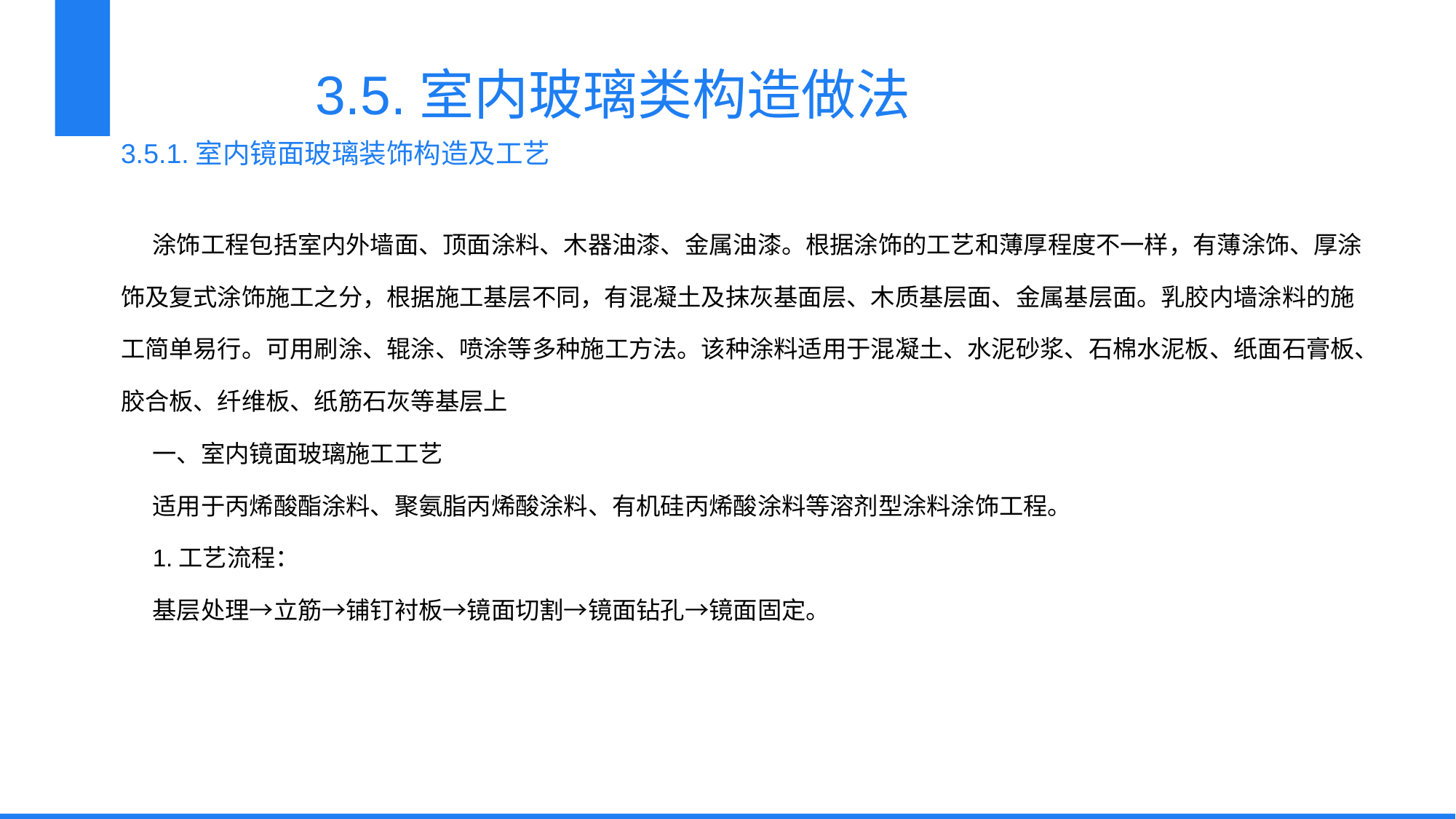

3.5.室内玻璃类构造做法
3.5.1.室内镜面玻璃装饰构造及工艺

涂饰工程包括室内外墙面、顶面涂料、木器油漆、金属油漆。根据涂饰的工艺和薄厚程度不一样，有薄涂饰、厚涂饰及复式涂饰施工之分，根据施工基层不同，有混凝土及抹灰基面层、木质基层面、金属基层面。乳胶内墙涂料的施工简单易行。可用刷涂、辊涂、喷涂等多种施工方法。该种涂料适用于混凝土、水泥砂浆、石棉水泥板、纸面石膏板、胶合板、纤维板、纸筋石灰等基层上
一、室内镜面玻璃施工工艺
适用于丙烯酸酯涂料、聚氨脂丙烯酸涂料、有机硅丙烯酸涂料等溶剂型涂料涂饰工程。
1.工艺流程：
基层处理→立筋→铺钉衬板→镜面切割→镜面钻孔→镜面固定。